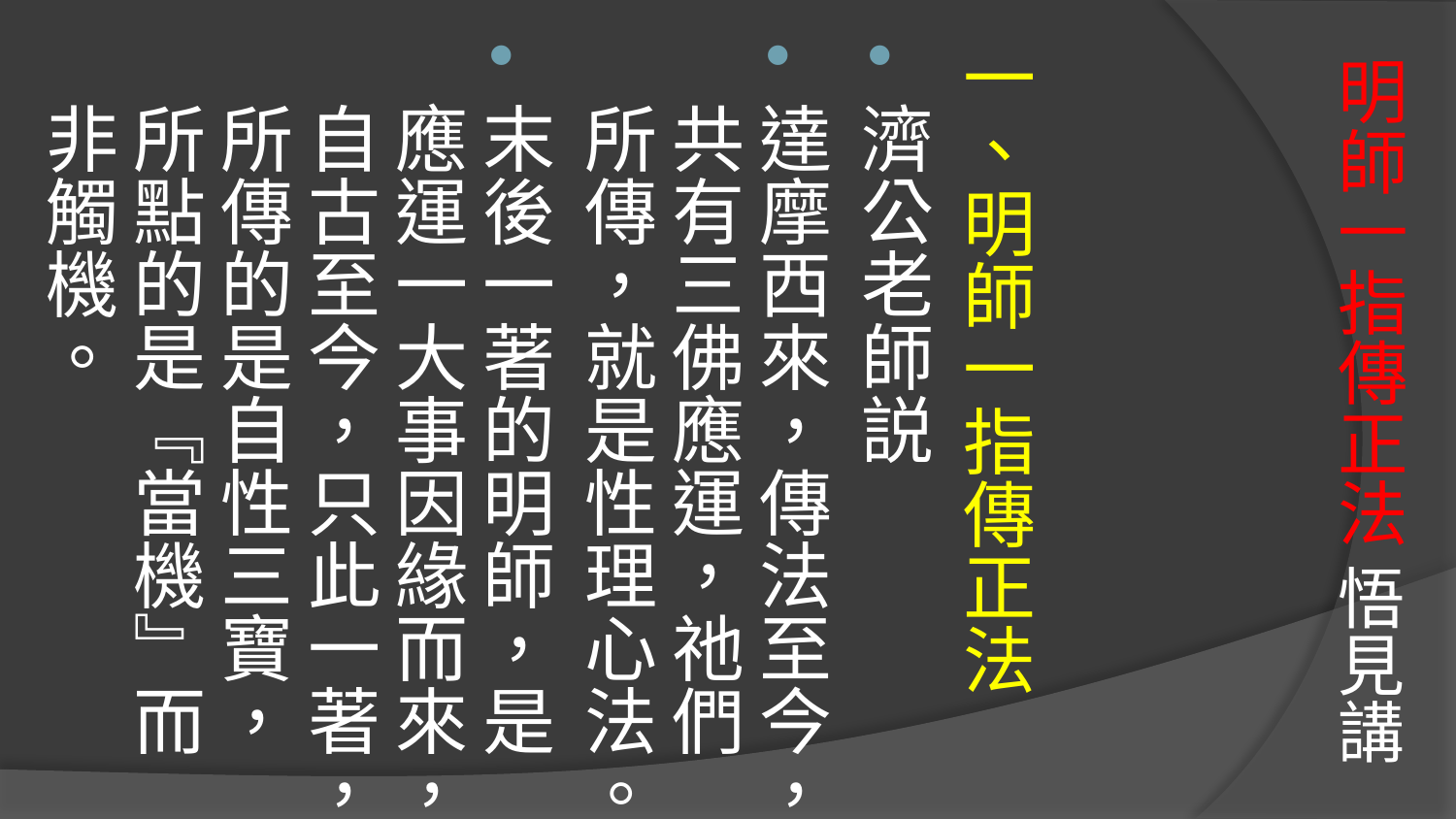

一、明師一指傳正法
濟公老師説
達摩西來，傳法至今，共有三佛應運，祂們所傳，就是性理心法。
末後一著的明師，是應運一大事因緣而來，自古至今，只此一著，所傳的是自性三寶，所點的是『當機』而非觸機。
# 明師一指傳正法 悟見講